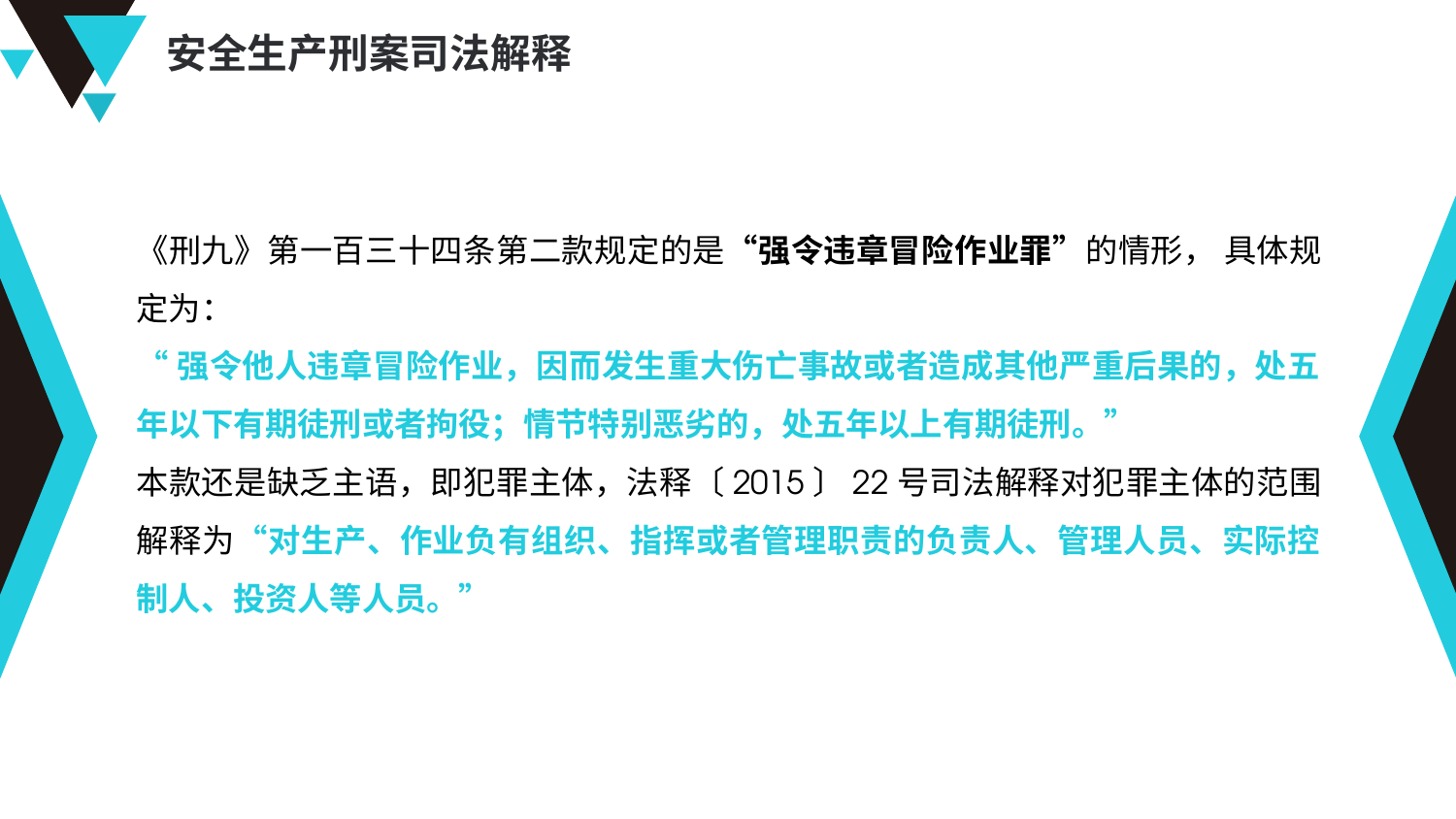

安全生产刑案司法解释

《刑九》第一百三十四条第二款规定的是“强令违章冒险作业罪”的情形， 具体规定为：
“强令他人违章冒险作业，因而发生重大伤亡事故或者造成其他严重后果的，处五年以下有期徒刑或者拘役；情节特别恶劣的，处五年以上有期徒刑。”
本款还是缺乏主语，即犯罪主体，法释〔2015〕22号司法解释对犯罪主体的范围解释为“对生产、作业负有组织、指挥或者管理职责的负责人、管理人员、实际控制人、投资人等人员。”